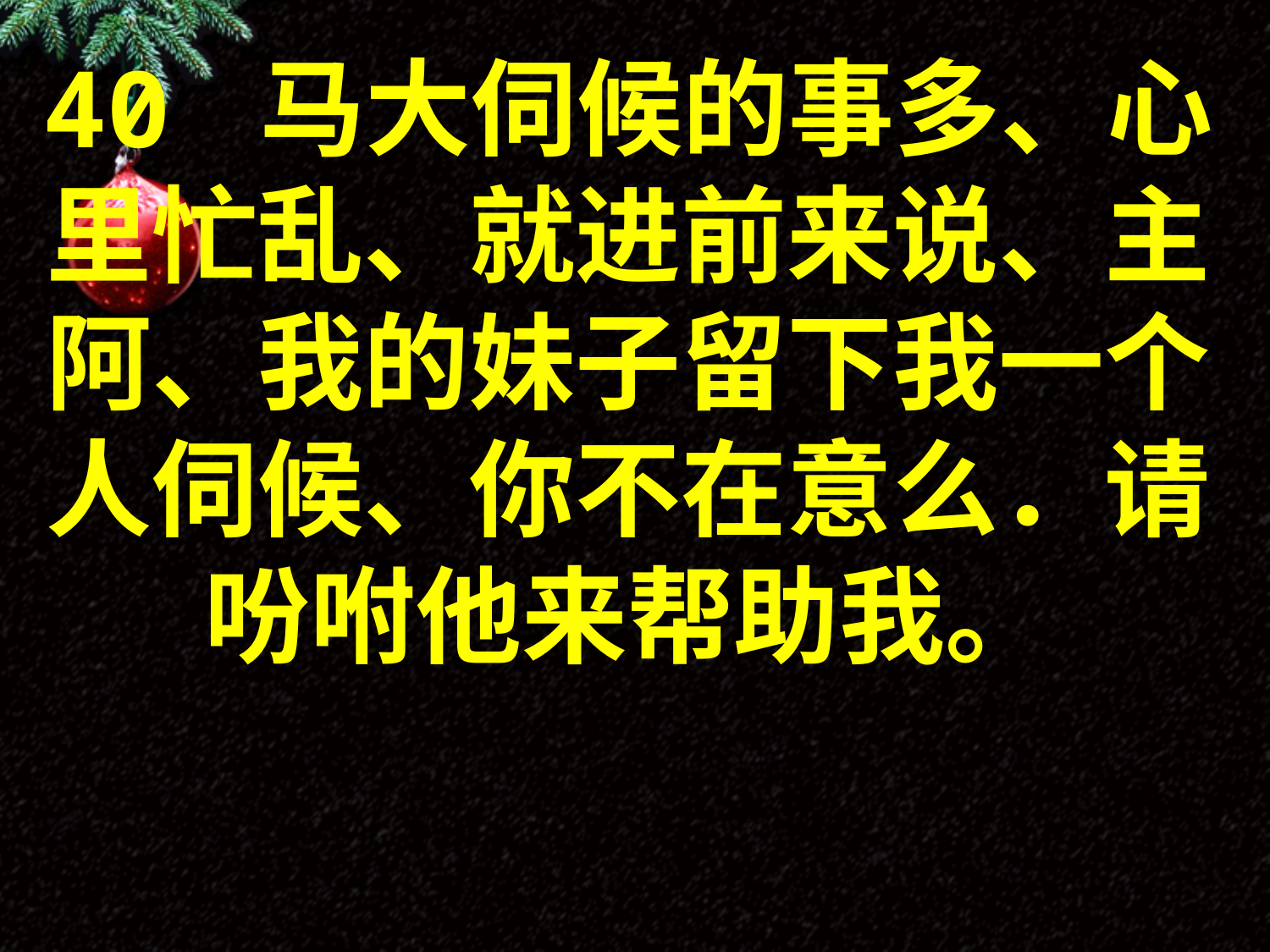

40 马大伺候的事多、心里忙乱、就进前来说、主阿、我的妹子留下我一个人伺候、你不在意么．请吩咐他来帮助我。